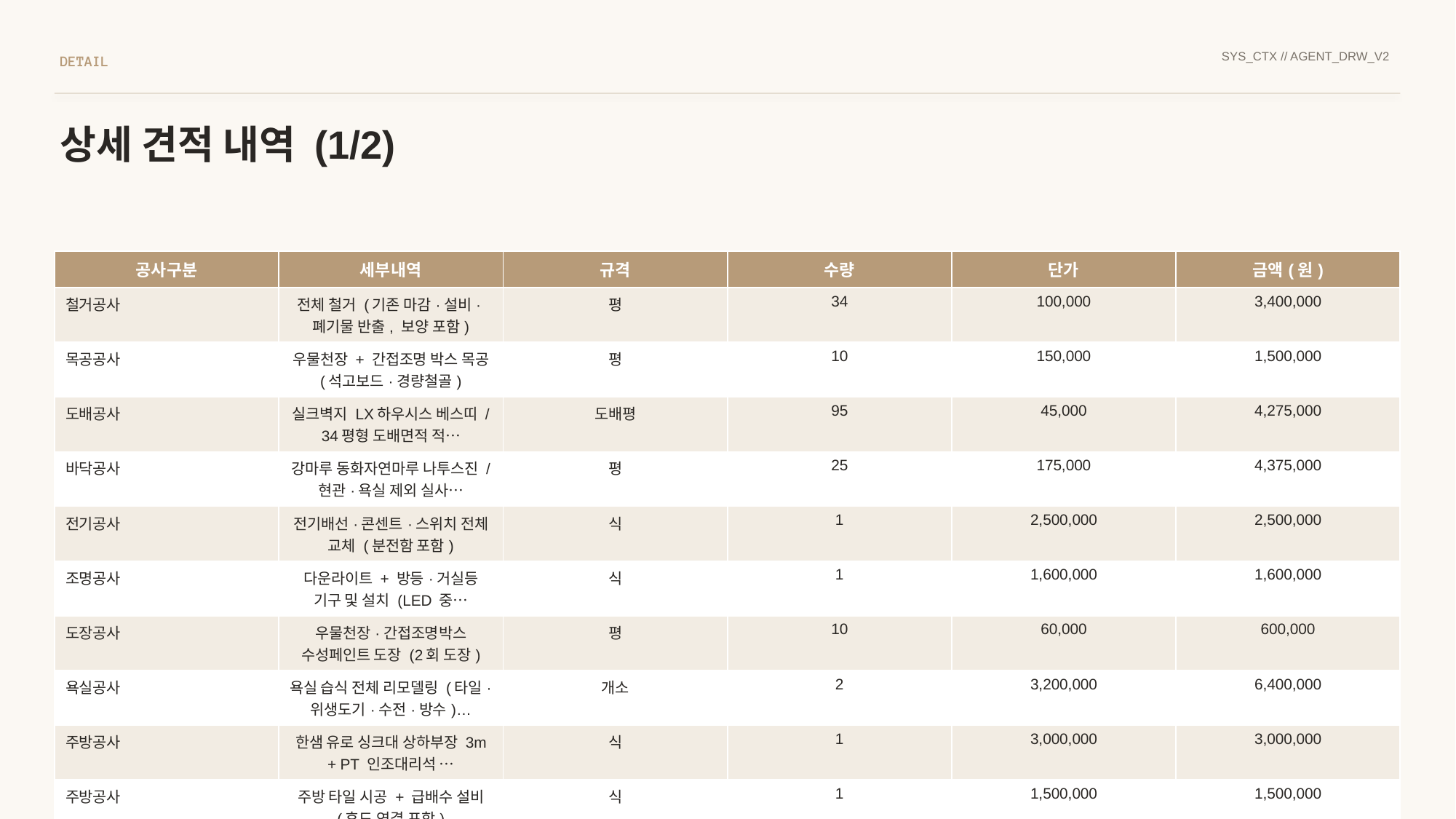

SYS_CTX // AGENT_DRW_V2
DETAIL

상세 견적 내역 (1/2)
| 공사구분 | 세부내역 | 규격 | 수량 | 단가 | 금액(원) |
| --- | --- | --- | --- | --- | --- |
| 철거공사 | 전체 철거 (기존 마감·설비·폐기물 반출, 보양 포함) | 평 | 34 | 100,000 | 3,400,000 |
| 목공공사 | 우물천장 + 간접조명 박스 목공 (석고보드·경량철골) | 평 | 10 | 150,000 | 1,500,000 |
| 도배공사 | 실크벽지 LX하우시스 베스띠 / 34평형 도배면적 적… | 도배평 | 95 | 45,000 | 4,275,000 |
| 바닥공사 | 강마루 동화자연마루 나투스진 / 현관·욕실 제외 실사… | 평 | 25 | 175,000 | 4,375,000 |
| 전기공사 | 전기배선·콘센트·스위치 전체 교체 (분전함 포함) | 식 | 1 | 2,500,000 | 2,500,000 |
| 조명공사 | 다운라이트 + 방등·거실등 기구 및 설치 (LED 중… | 식 | 1 | 1,600,000 | 1,600,000 |
| 도장공사 | 우물천장·간접조명박스 수성페인트 도장 (2회 도장) | 평 | 10 | 60,000 | 600,000 |
| 욕실공사 | 욕실 습식 전체 리모델링 (타일·위생도기·수전·방수)… | 개소 | 2 | 3,200,000 | 6,400,000 |
| 주방공사 | 한샘 유로 싱크대 상하부장 3m + PT 인조대리석 … | 식 | 1 | 3,000,000 | 3,000,000 |
| 주방공사 | 주방 타일 시공 + 급배수 설비 (후드 연결 포함) | 식 | 1 | 1,500,000 | 1,500,000 |
| 방문공사 | 영림 ABS 방문 재료 + 시공 (틀 포함) 5짝 | 짝 | 5 | 350,000 | 1,750,000 |
| 중문공사 | 슬라이딩 3연동 중문 (중급 알루미늄 프레임) | 식 | 1 | 1,100,000 | 1,100,000 |
| 설비공사 | 급배수 배관 전체 점검 및 교체 (욕실·주방) | 식 | 1 | 2,000,000 | 2,000,000 |